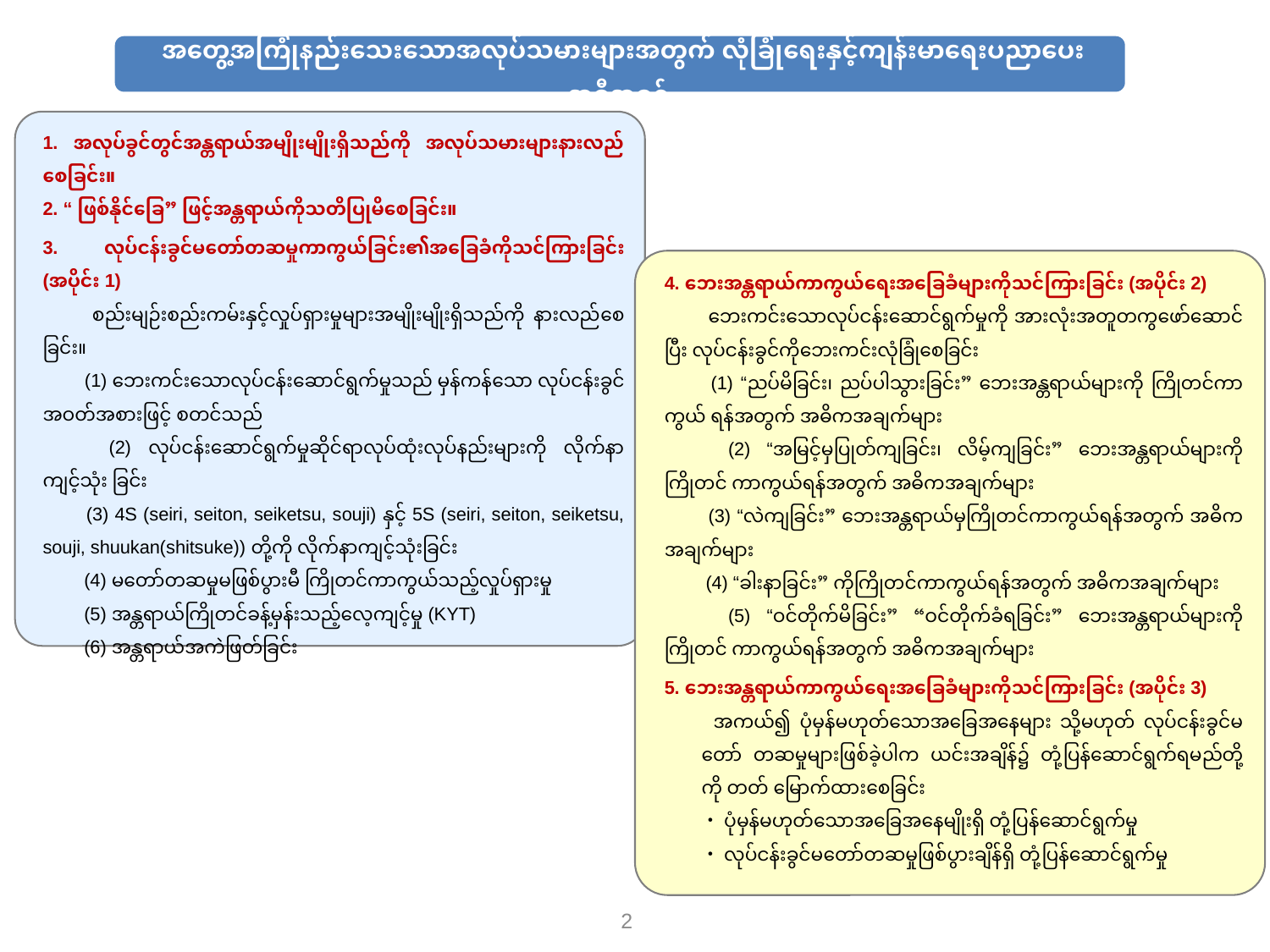

အတွေ့အကြုံနည်းသေးသောအလုပ်သမားများအတွက် လုံခြုံရေးနှင့်ကျန်းမာရေးပညာပေးအစီအစဉ်
1. အလုပ်ခွင်တွင်အန္တရာယ်အမျိုးမျိုးရှိသည်ကို အလုပ်သမားများနားလည်စေခြင်း။
2. “ ဖြစ်နိုင်ခြေ” ဖြင့်အန္တရာယ်ကိုသတိပြုမိစေခြင်း။
3. လုပ်ငန်းခွင်မတော်တဆမှုကာကွယ်ခြင်း၏အခြေခံကိုသင်ကြားခြင်း (အပိုင်း 1)
　　စည်းမျဉ်းစည်းကမ်းနှင့်လှုပ်ရှားမှုများအမျိုးမျိုးရှိသည်ကို နားလည်စေခြင်း။
　　(1) ဘေးကင်းသောလုပ်ငန်းဆောင်ရွက်မှုသည် မှန်ကန်သော လုပ်ငန်းခွင် အဝတ်အစားဖြင့် စတင်သည်
　　(2) လုပ်ငန်းဆောင်ရွက်မှုဆိုင်ရာလုပ်ထုံးလုပ်နည်းများကို လိုက်နာကျင့်သုံး ခြင်း
　　(3) 4S (seiri, seiton, seiketsu, souji) နှင့် 5S (seiri, seiton, seiketsu, souji, shuukan(shitsuke)) တို့ကို လိုက်နာကျင့်သုံးခြင်း
　　(4) မတော်တဆမှုမဖြစ်ပွားမီ ကြိုတင်ကာကွယ်သည့်လှုပ်ရှားမှု
　　(5) အန္တရာယ်ကြိုတင်ခန့်မှန်းသည့်လေ့ကျင့်မှု (KYT)
　　(6) အန္တရာယ်အကဲဖြတ်ခြင်း
4. ဘေးအန္တရာယ်ကာကွယ်ရေးအခြေခံများကိုသင်ကြားခြင်း (အပိုင်း 2)
　　ဘေးကင်းသောလုပ်ငန်းဆောင်ရွက်မှုကို အားလုံးအတူတကွဖော်ဆောင်ပြီး လုပ်ငန်းခွင်ကိုဘေးကင်းလုံခြုံစေခြင်း
　　(1) “ညပ်မိခြင်း၊ ညပ်ပါသွားခြင်း” ဘေးအန္တရာယ်များကို ကြိုတင်ကာကွယ် ရန်အတွက် အဓိကအချက်များ
　　(2) “အမြင့်မှပြုတ်ကျခြင်း၊ လိမ့်ကျခြင်း” ဘေးအန္တရာယ်များကို ကြိုတင် ကာကွယ်ရန်အတွက် အဓိကအချက်များ
　　(3) “လဲကျခြင်း” ဘေးအန္တရာယ်မှကြိုတင်ကာကွယ်ရန်အတွက် အဓိက အချက်များ
　　(4) “ခါးနာခြင်း” ကိုကြိုတင်ကာကွယ်ရန်အတွက် အဓိကအချက်များ
　　(5) “ဝင်တိုက်မိခြင်း” “ဝင်တိုက်ခံရခြင်း” ဘေးအန္တရာယ်များကို ကြိုတင် ကာကွယ်ရန်အတွက် အဓိကအချက်များ
5. ဘေးအန္တရာယ်ကာကွယ်ရေးအခြေခံများကိုသင်ကြားခြင်း (အပိုင်း 3)
　　အကယ်၍ ပုံမှန်မဟုတ်သောအခြေအနေများ သို့မဟုတ် လုပ်ငန်းခွင်မတော် တဆမှုများဖြစ်ခဲ့ပါက ယင်းအချိန်၌ တုံ့ပြန်ဆောင်ရွက်ရမည်တို့ကို တတ် မြောက်ထားစေခြင်း
　　・ပုံမှန်မဟုတ်သောအခြေအနေမျိုးရှိ တုံ့ပြန်ဆောင်ရွက်မှု
　　・လုပ်ငန်းခွင်မတော်တဆမှုဖြစ်ပွားချိန်ရှိ တုံ့ပြန်ဆောင်ရွက်မှု
2